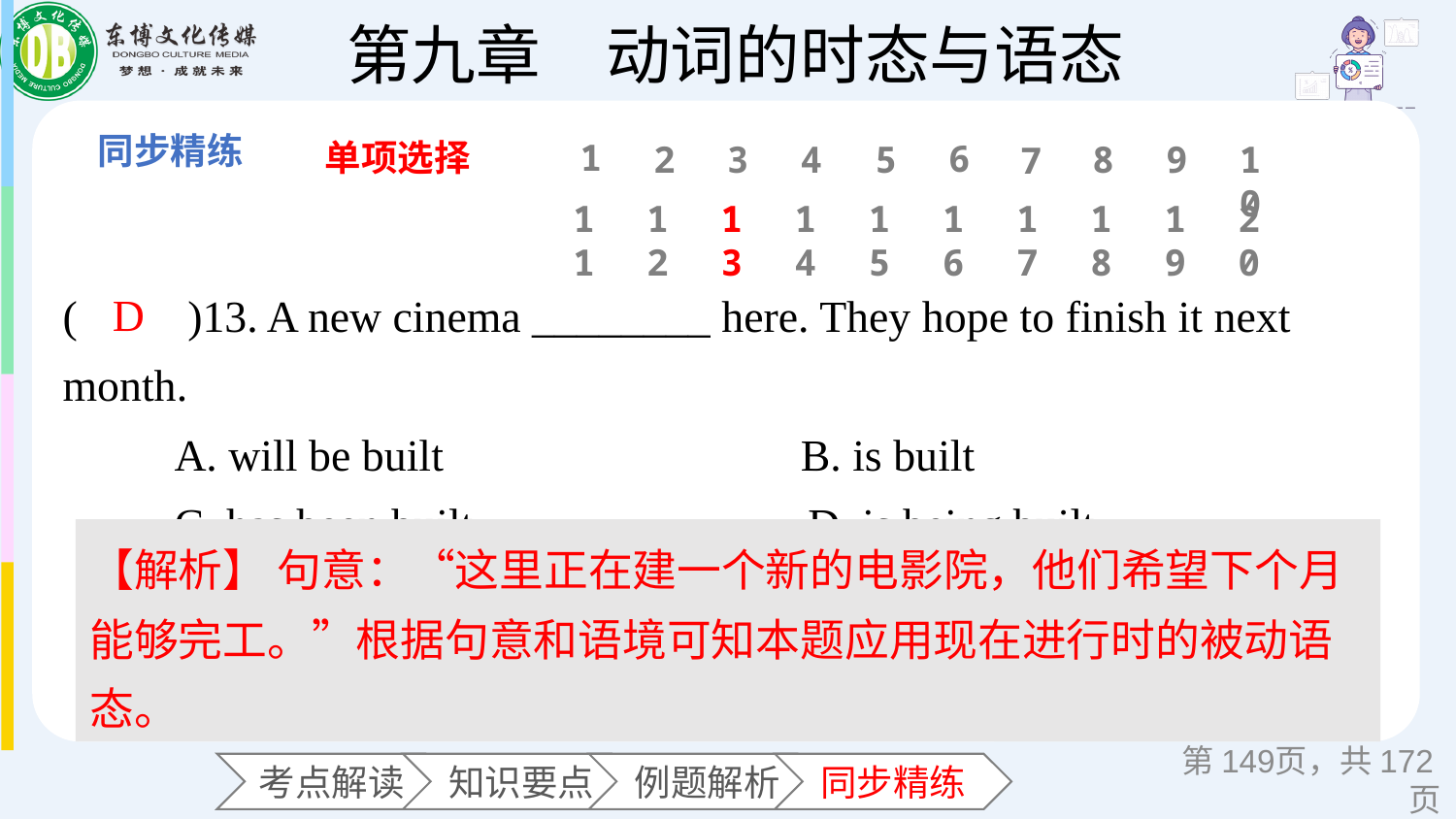

单项选择
1
6
2
3
4
5
8
9
10
7
11
12
13
14
15
16
17
18
19
20
(　　)13. A new cinema ________ here. They hope to finish it next month.
          A. will be built                                B. is built
          C. has been built                              D. is being built
D
【解析】 句意：“这里正在建一个新的电影院，他们希望下个月能够完工。”根据句意和语境可知本题应用现在进行时的被动语态。
第149页，共172页